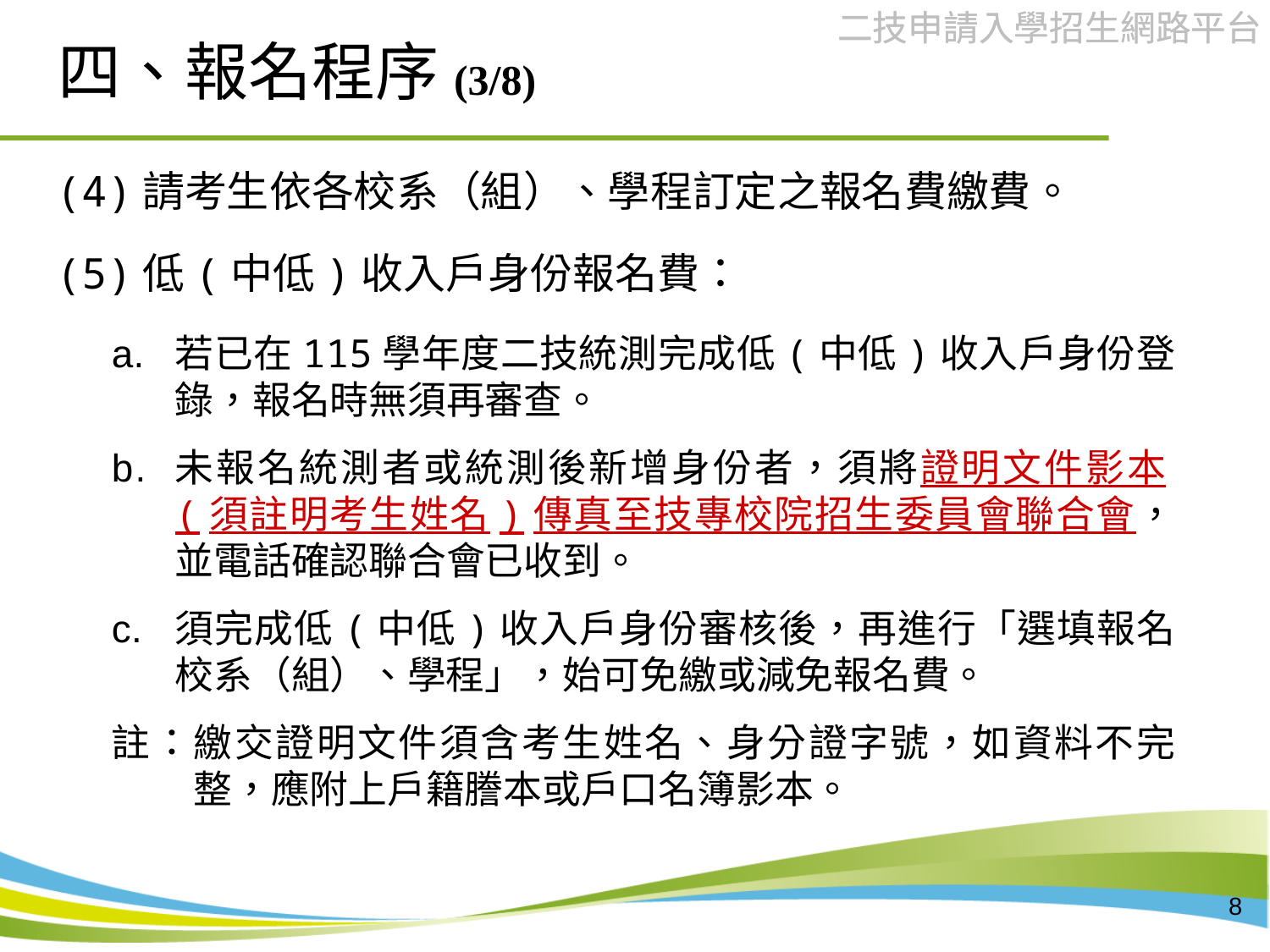

# 四、報名程序(3/8)
(4)請考生依各校系（組）、學程訂定之報名費繳費。
(5)低(中低)收入戶身份報名費：
若已在115學年度二技統測完成低(中低)收入戶身份登錄，報名時無須再審查。
未報名統測者或統測後新增身份者，須將證明文件影本(須註明考生姓名)傳真至技專校院招生委員會聯合會，並電話確認聯合會已收到。
須完成低(中低)收入戶身份審核後，再進行「選填報名校系（組）、學程」，始可免繳或減免報名費。
註：繳交證明文件須含考生姓名、身分證字號，如資料不完整，應附上戶籍謄本或戶口名簿影本。

8